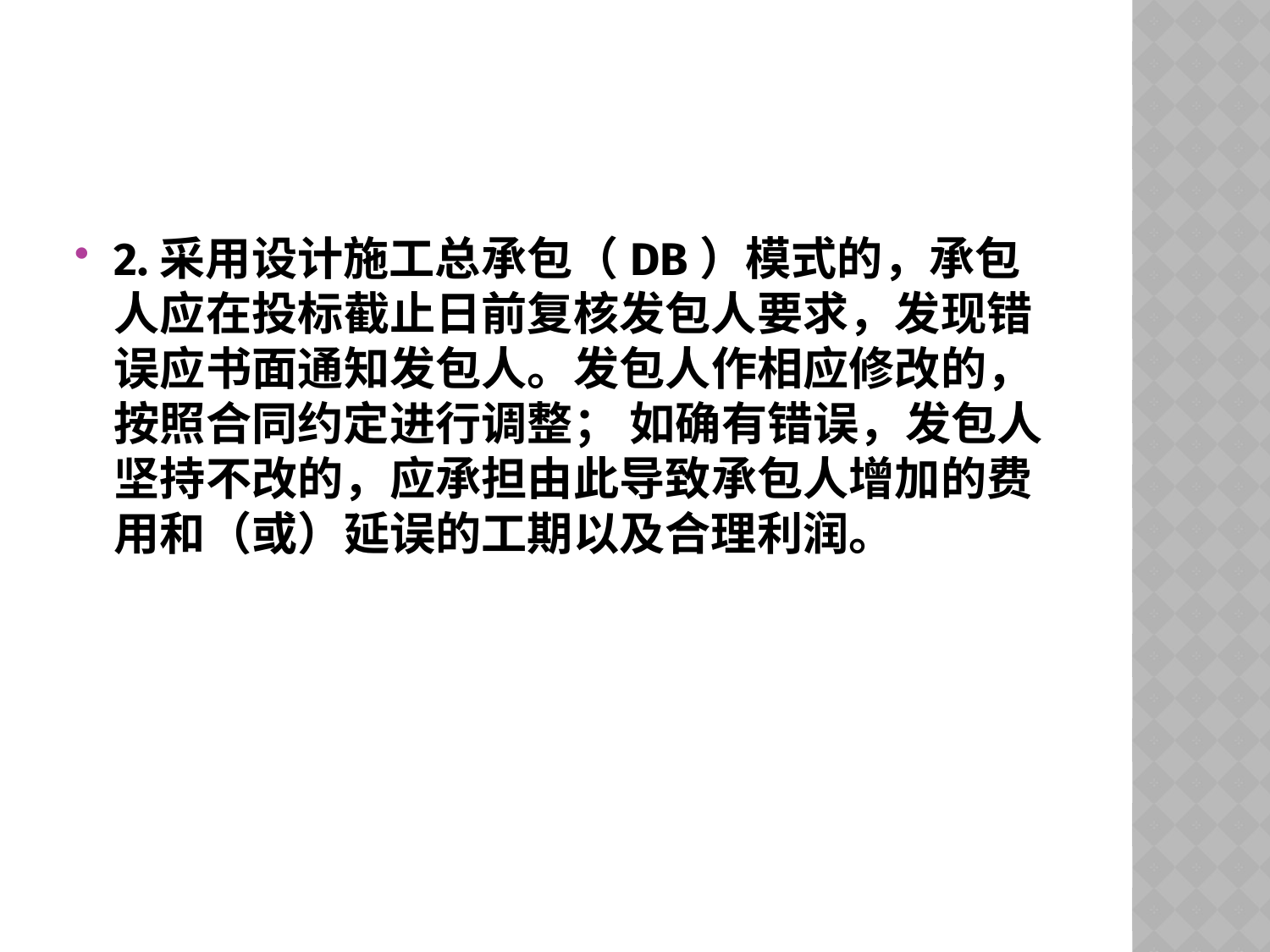

#
2.采用设计施工总承包（DB）模式的，承包人应在投标截止日前复核发包人要求，发现错误应书面通知发包人。发包人作相应修改的，按照合同约定进行调整； 如确有错误，发包人坚持不改的，应承担由此导致承包人增加的费用和（或）延误的工期以及合理利润。